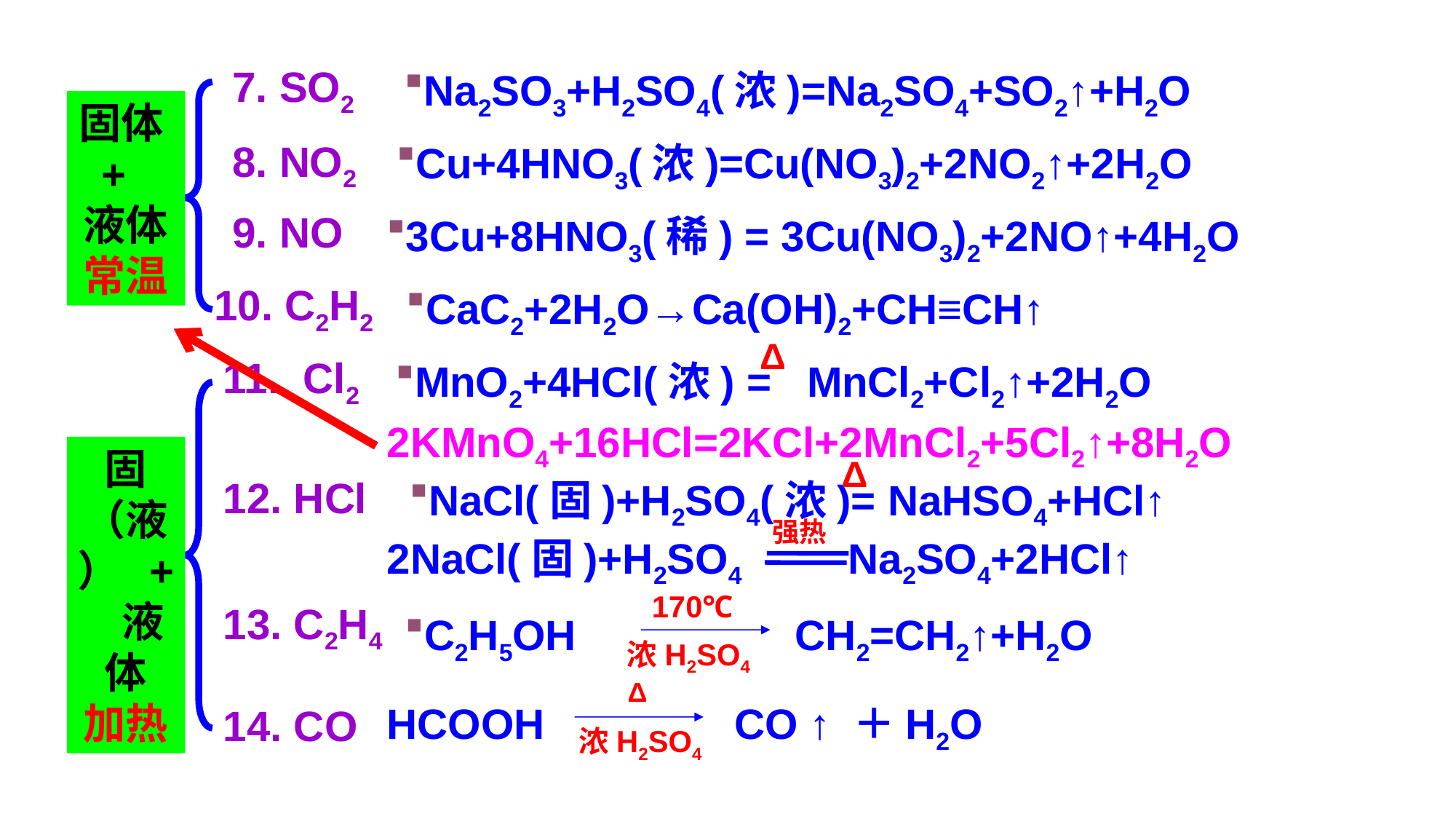

7. SO2
Na2SO3+H2SO4(浓)=Na2SO4+SO2↑+H2O

固体  +   液体
常温
8. NO2
Cu+4HNO3(浓)=Cu(NO3)2+2NO2↑+2H2O
9. NO
3Cu+8HNO3(稀) = 3Cu(NO3)2+2NO↑+4H2O
10. C2H2
CaC2+2H2O→Ca(OH)2+CH≡CH↑
Δ
MnO2+4HCl(浓) =   MnCl2+Cl2↑+2H2O

11.  Cl2

2KMnO4+16HCl=2KCl+2MnCl2+5Cl2↑+8H2O
固（液）  +   液体
加热
Δ
NaCl(固)+H2SO4(浓)= NaHSO4+HCl↑

12. HCl
强热
2NaCl(固)+H2SO4         Na2SO4+2HCl↑

170℃
浓H2SO4

C2H5OH        　　  CH2=CH2↑+H2O
13. C2H4
　Δ
浓H2SO4

HCOOH　　　　CO ↑ ＋H2O
14. CO